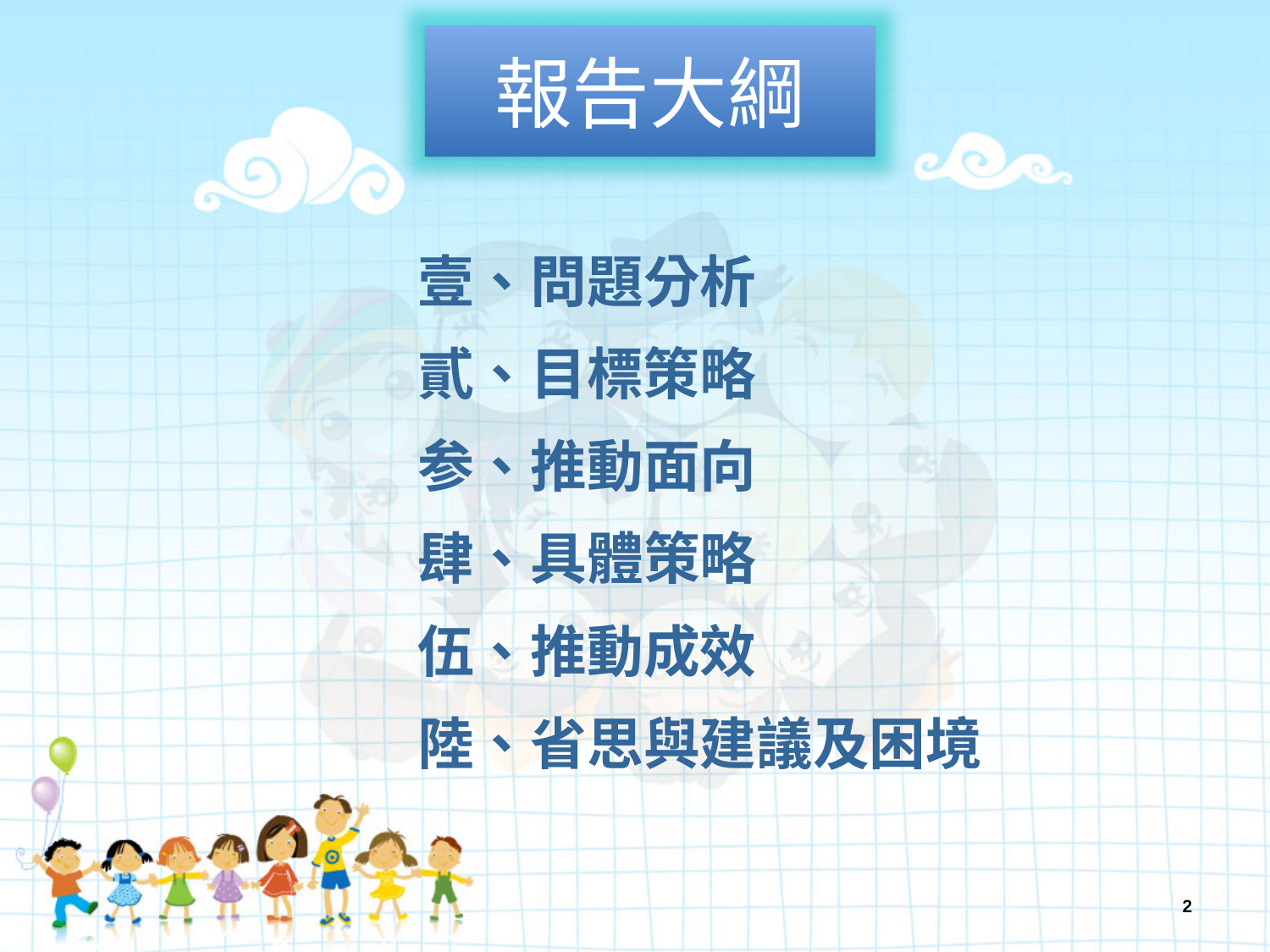

報告大綱

壹、問題分析
貳、目標策略
参、推動面向
肆、具體策略
伍、推動成效
陸、省思與建議及困境
2